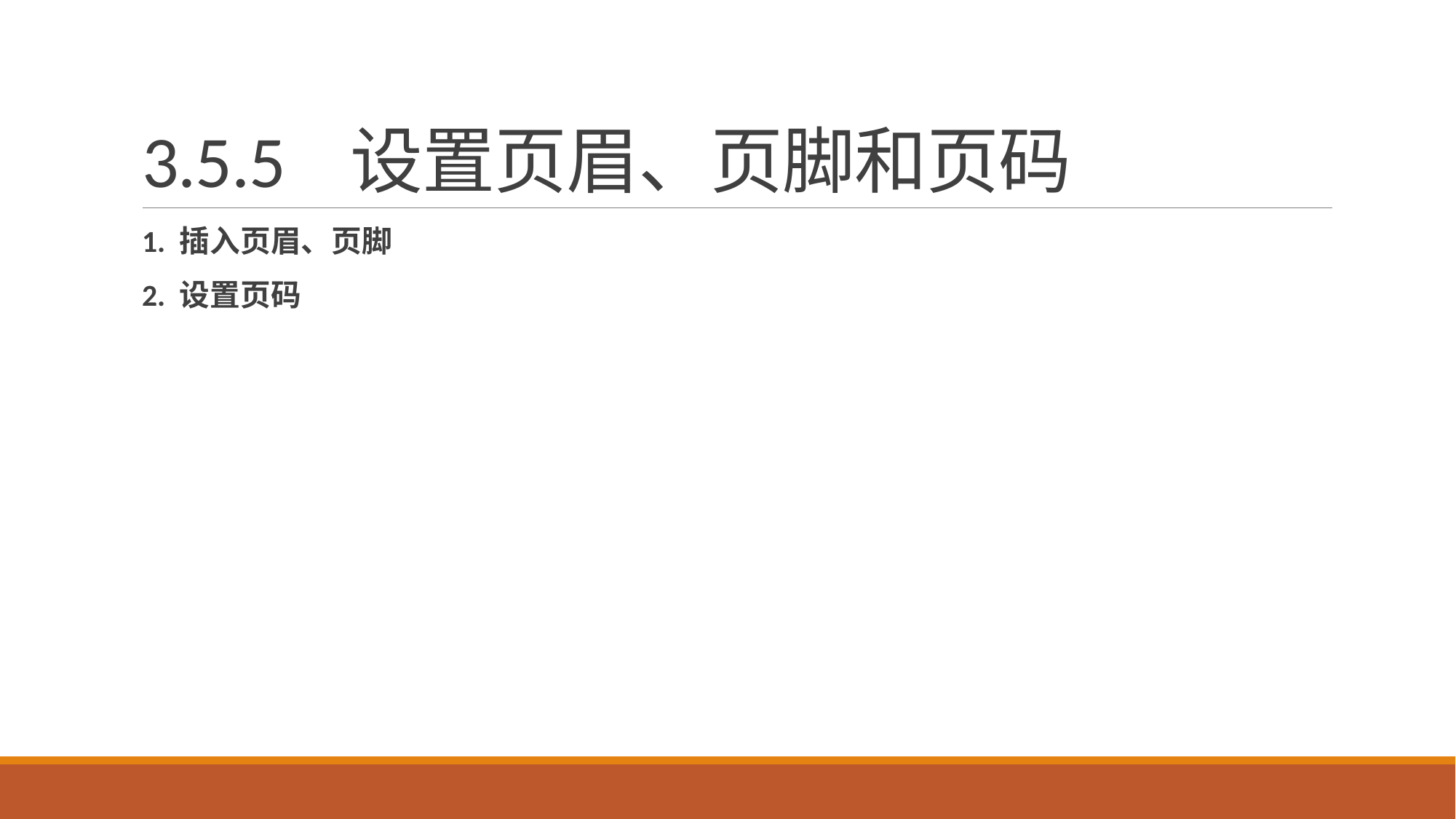

# 3.5.5   设置页眉、页脚和页码
1. 插入页眉、页脚
2. 设置页码